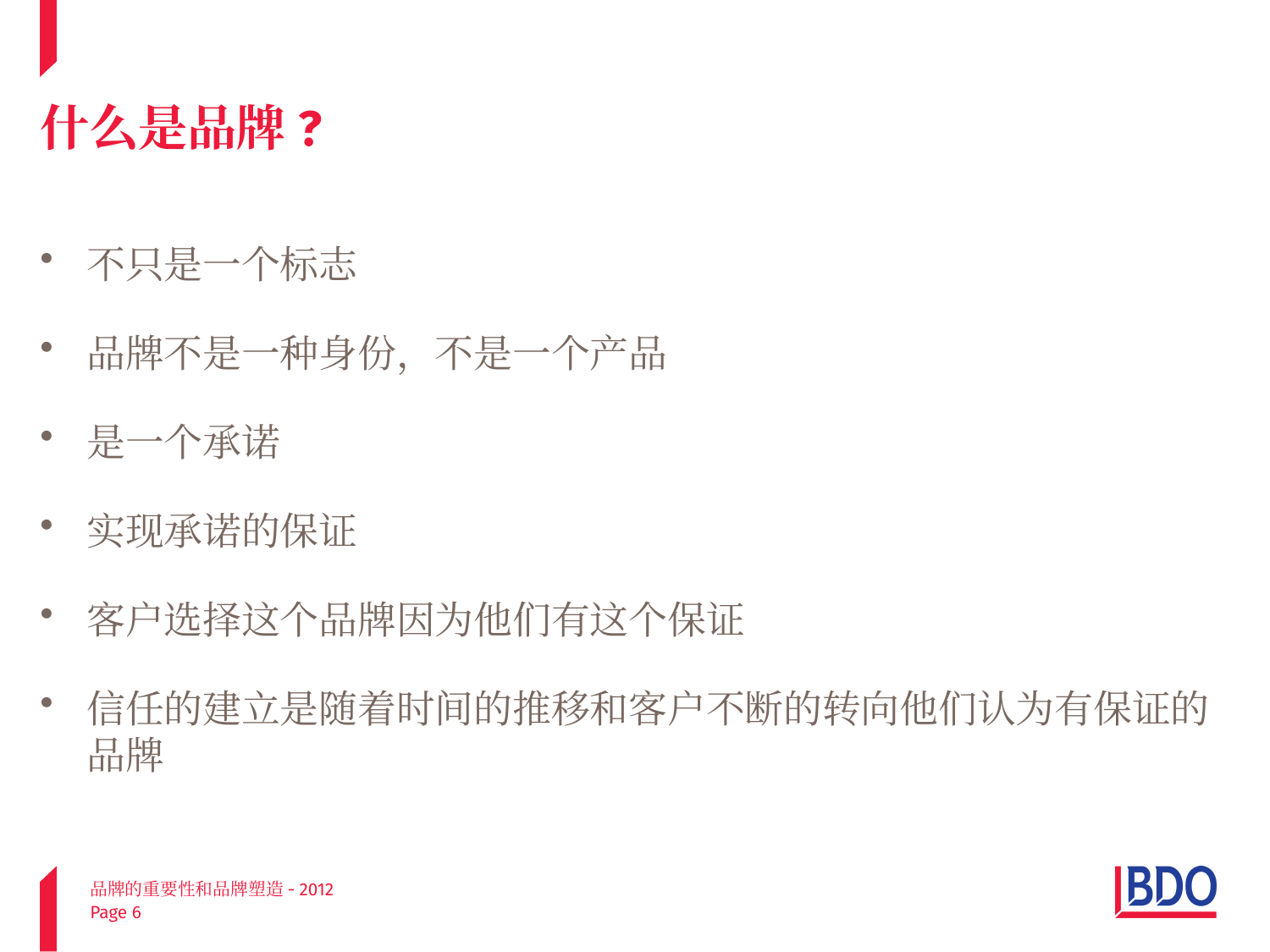

# 什么是品牌?
不只是一个标志
品牌不是一种身份，不是一个产品
是一个承诺
实现承诺的保证
客户选择这个品牌因为他们有这个保证
信任的建立是随着时间的推移和客户不断的转向他们认为有保证的品牌

品牌的重要性和品牌塑造- 2012
Page 6